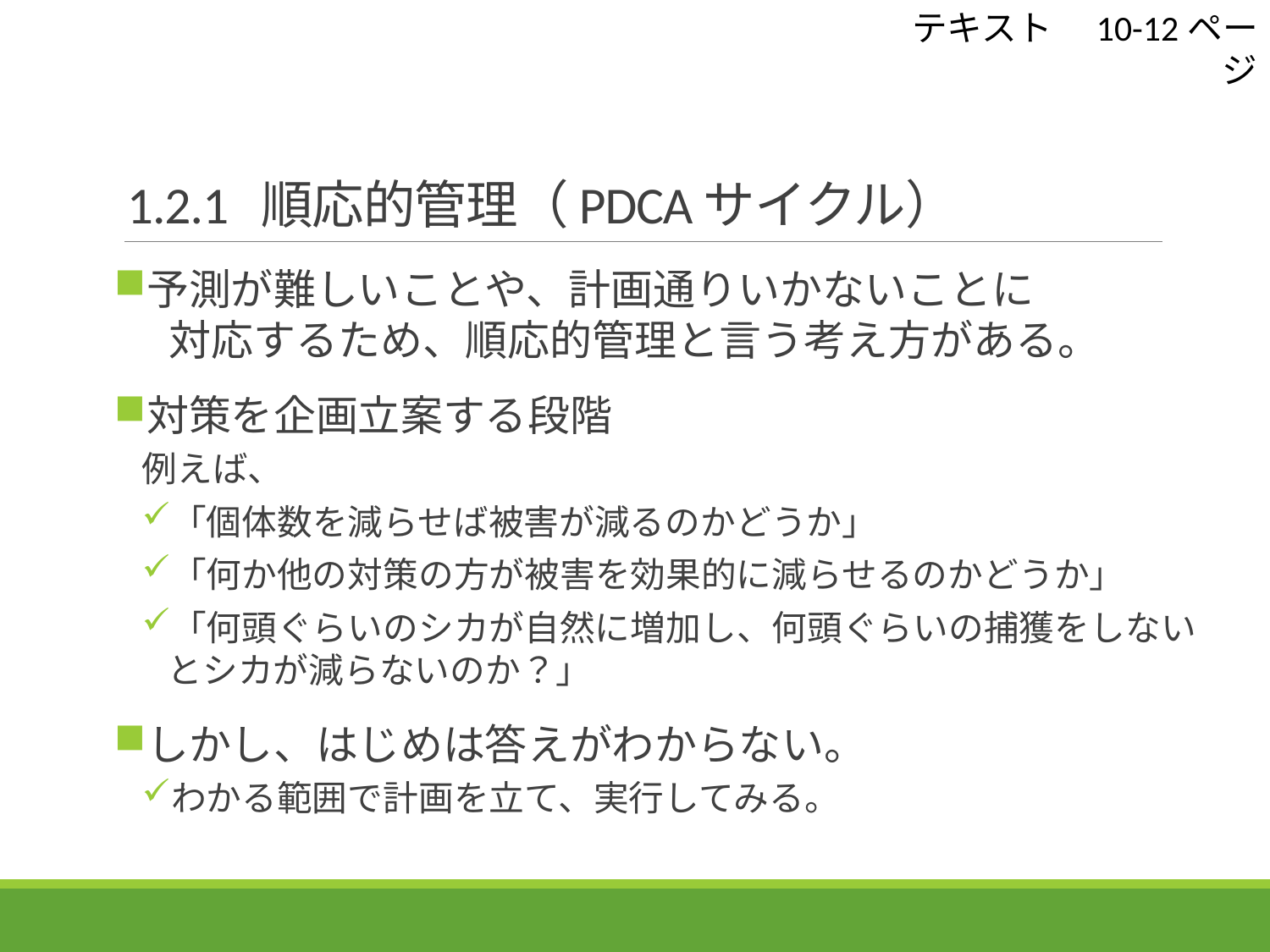

テキスト　10-12ページ
# 1.2.1  順応的管理（PDCAサイクル）
予測が難しいことや、計画通りいかないことに
　対応するため、順応的管理と言う考え方がある。
対策を企画立案する段階
例えば、
「個体数を減らせば被害が減るのかどうか」
「何か他の対策の方が被害を効果的に減らせるのかどうか」
「何頭ぐらいのシカが自然に増加し、何頭ぐらいの捕獲をしないとシカが減らないのか？」
しかし、はじめは答えがわからない。
わかる範囲で計画を立て、実行してみる。